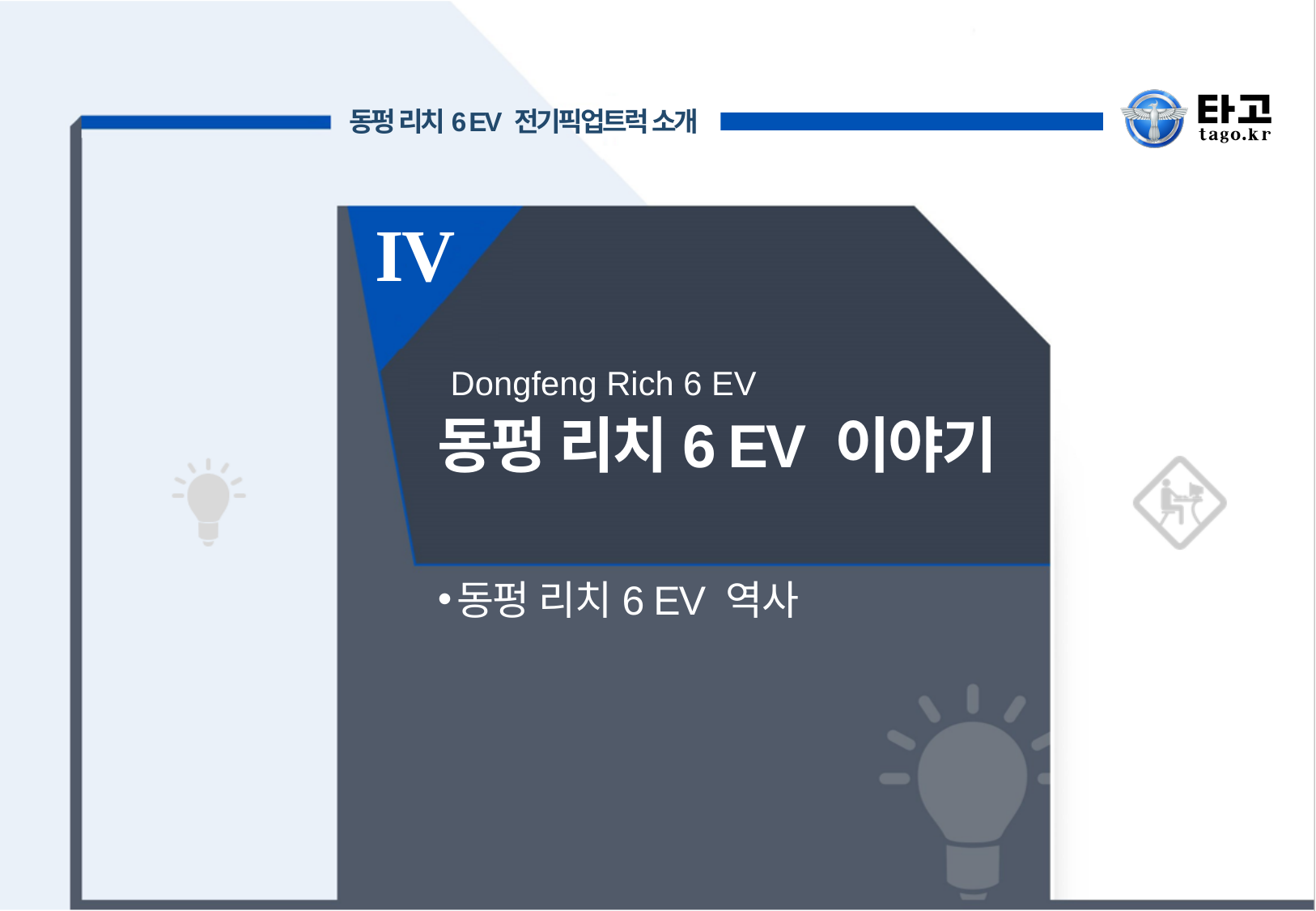

IV
Dongfeng Rich 6 EV
동펑 리치6 EV 이야기
동펑 리치6 EV 역사